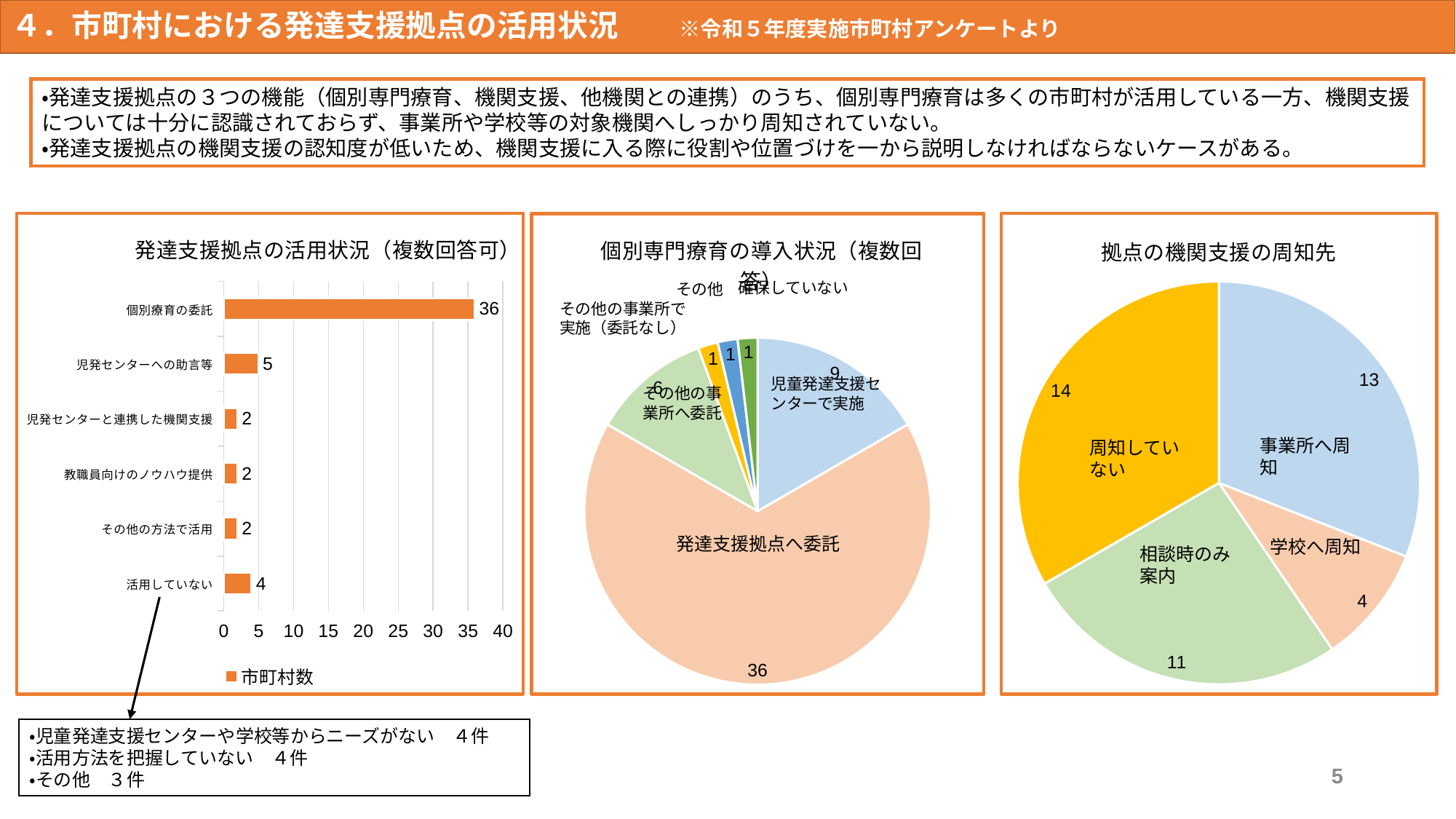

４．市町村における発達支援拠点の活用状況　　※令和５年度実施市町村アンケートより
・発達支援拠点の３つの機能（個別専門療育、機関支援、他機関との連携）のうち、個別専門療育は多くの市町村が活用している一方、機関支援については十分に認識されておらず、事業所や学校等の対象機関へしっかり周知されていない。
・発達支援拠点の機関支援の認知度が低いため、機関支援に入る際に役割や位置づけを一から説明しなければならないケースがある。

### Chart: 拠点の機関支援の周知先

| Category | 市町村数 |
|---|---|
| 事業所へ周知 | 13.0 |
| 学校へ周知 | 4.0 |
| 相談時のみ案内 | 11.0 |
| 周知していない | 14.0 |

### Chart: 発達支援拠点の活用状況（複数回答可）

| Category | 市町村数 |
|---|---|
| 活用していない | 4.0 |
| その他の方法で活用 | 2.0 |
| 教職員向けのノウハウ提供 | 2.0 |
| 児発センターと連携した機関支援 | 2.0 |
| 児発センターへの助言等 | 5.0 |
| 個別療育の委託 | 36.0 |

### Chart: 個別専門療育の導入状況（複数回答）

| Category | 市町村数 |
|---|---|
| 児童発達支援センターにおいて実施 | 9.0 |
| 発達支援拠点に委託 | 36.0 |
| 障がい児通所支援事業所に委託 | 6.0 |
| 障がい児通所支援事業所で実施（委託なし） | 1.0 |
| その他 | 1.0 |
| 確保していない | 1.0 |
確保していない
その他
その他の事業所で実施（委託なし）
児童発達支援センターで実施
その他の事業所へ委託
事業所へ周知
周知していない
発達支援拠点へ委託
学校へ周知
相談時のみ案内
・児童発達支援センターや学校等からニーズがない　４件
・活用方法を把握していない　４件
・その他　３件
5